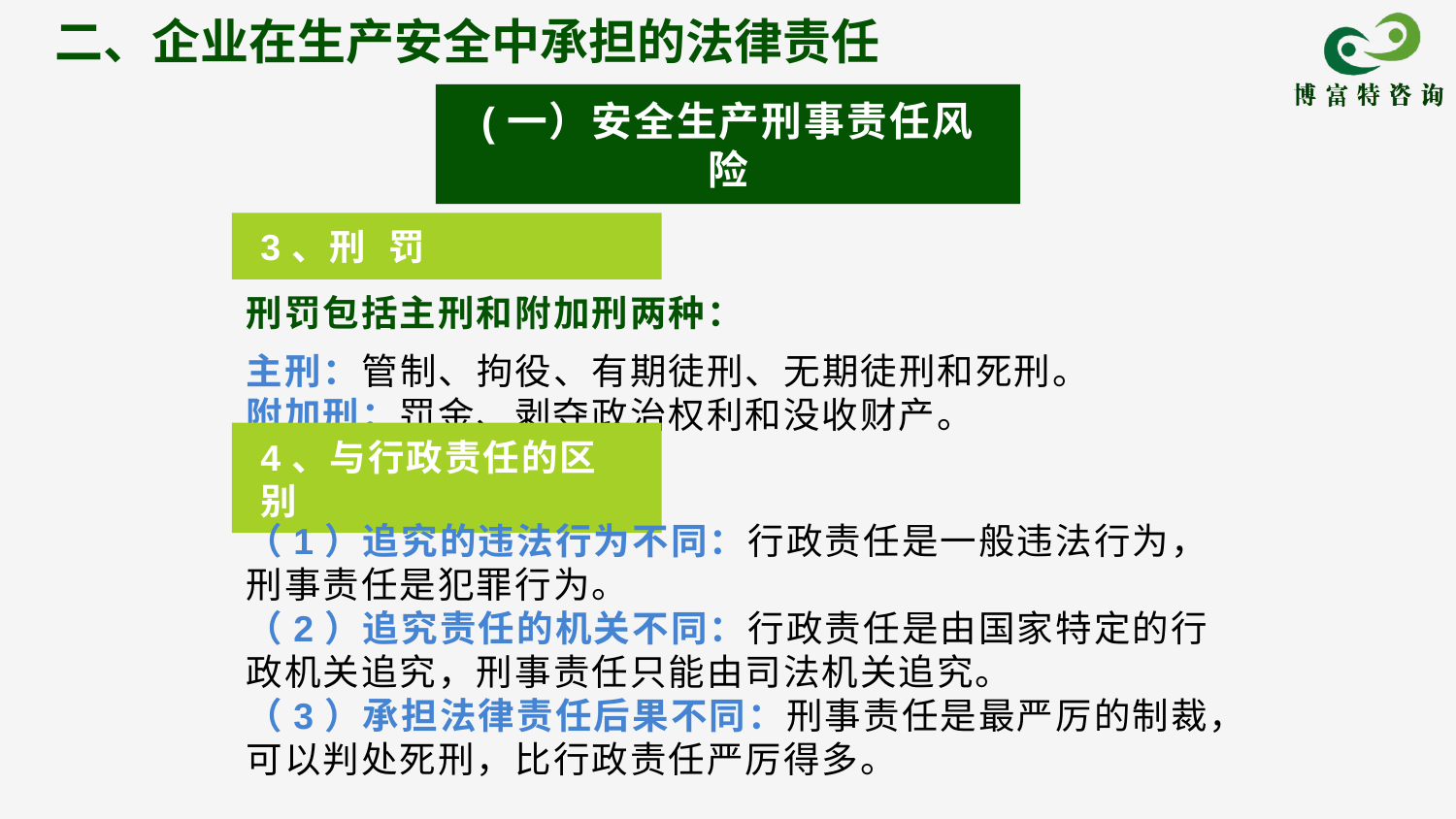

二、企业在生产安全中承担的法律责任
(一）安全生产刑事责任风险
3、刑  罚
刑罚包括主刑和附加刑两种：
主刑：管制、拘役、有期徒刑、无期徒刑和死刑。
附加刑：罚金、剥夺政治权利和没收财产。
4、与行政责任的区别
（1）追究的违法行为不同：行政责任是一般违法行为，刑事责任是犯罪行为。
（2）追究责任的机关不同：行政责任是由国家特定的行政机关追究，刑事责任只能由司法机关追究。
（3）承担法律责任后果不同：刑事责任是最严厉的制裁，可以判处死刑，比行政责任严厉得多。